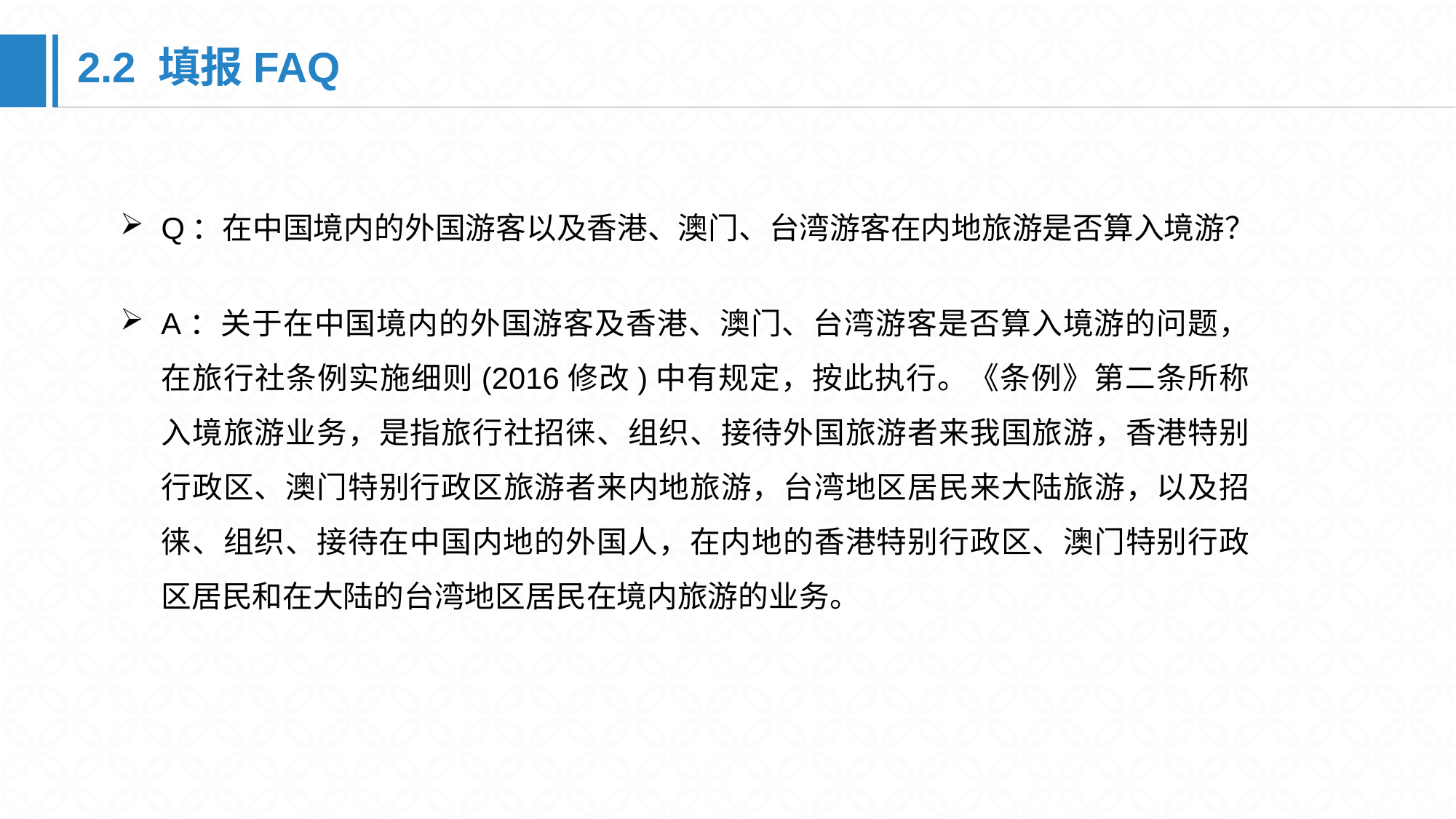

2.2 填报FAQ

Q：在中国境内的外国游客以及香港、澳门、台湾游客在内地旅游是否算入境游？
A：关于在中国境内的外国游客及香港、澳门、台湾游客是否算入境游的问题，在旅行社条例实施细则(2016修改)中有规定，按此执行。《条例》第二条所称入境旅游业务，是指旅行社招徕、组织、接待外国旅游者来我国旅游，香港特别行政区、澳门特别行政区旅游者来内地旅游，台湾地区居民来大陆旅游，以及招徕、组织、接待在中国内地的外国人，在内地的香港特别行政区、澳门特别行政区居民和在大陆的台湾地区居民在境内旅游的业务。

04